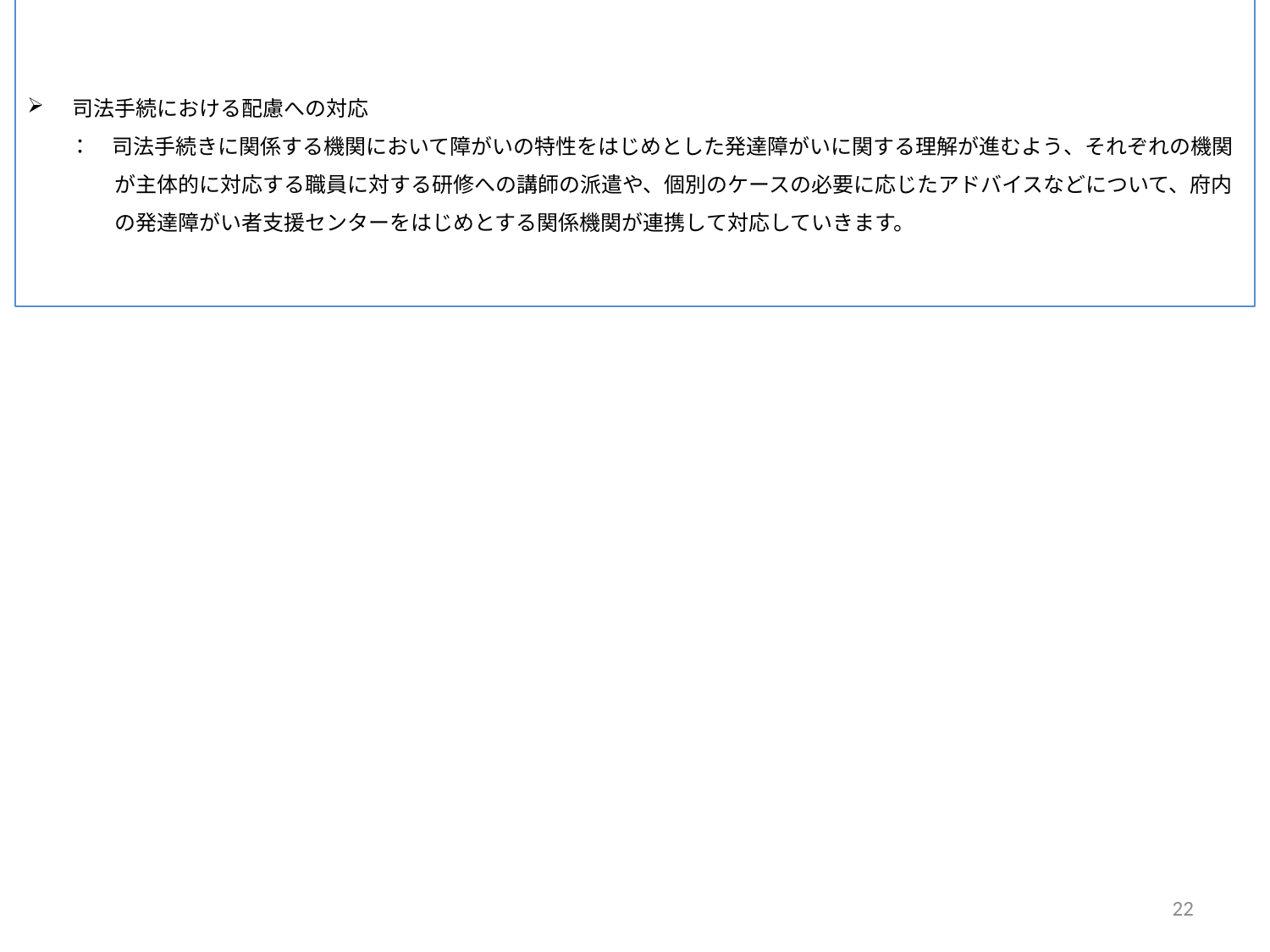

司法手続における配慮への対応
　　：　司法手続きに関係する機関において障がいの特性をはじめとした発達障がいに関する理解が進むよう、それぞれの機関が主体的に対応する職員に対する研修への講師の派遣や、個別のケースの必要に応じたアドバイスなどについて、府内の発達障がい者支援センターをはじめとする関係機関が連携して対応していきます。
22